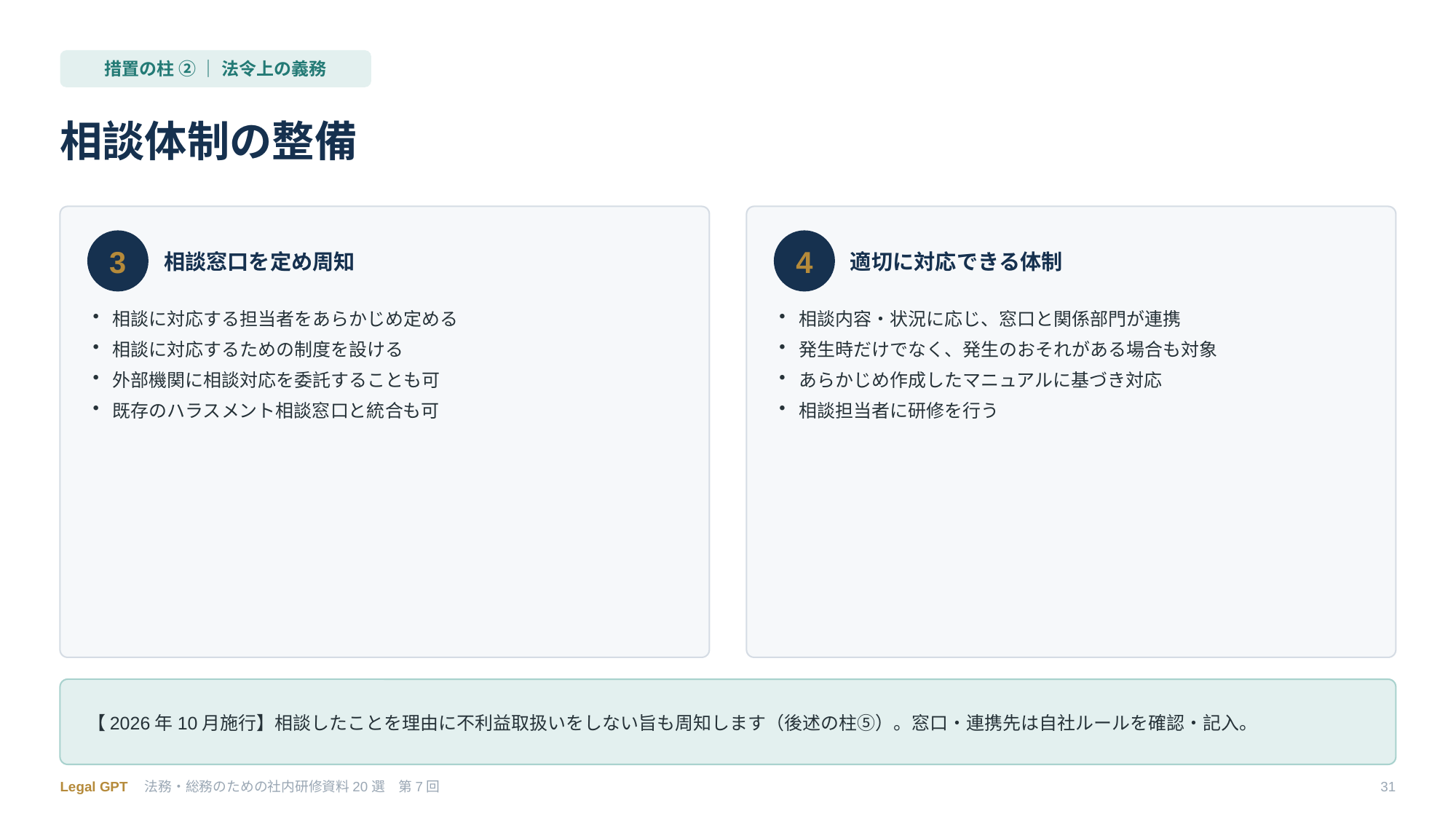

措置の柱 ② ｜ 法令上の義務
相談体制の整備

相談窓口を定め周知
適切に対応できる体制

3

4
相談に対応する担当者をあらかじめ定める
相談に対応するための制度を設ける
外部機関に相談対応を委託することも可
既存のハラスメント相談窓口と統合も可
相談内容・状況に応じ、窓口と関係部門が連携
発生時だけでなく、発生のおそれがある場合も対象
あらかじめ作成したマニュアルに基づき対応
相談担当者に研修を行う

【2026年10月施行】相談したことを理由に不利益取扱いをしない旨も周知します（後述の柱⑤）。窓口・連携先は自社ルールを確認・記入。
Legal GPT　法務・総務のための社内研修資料20選　第7回
31